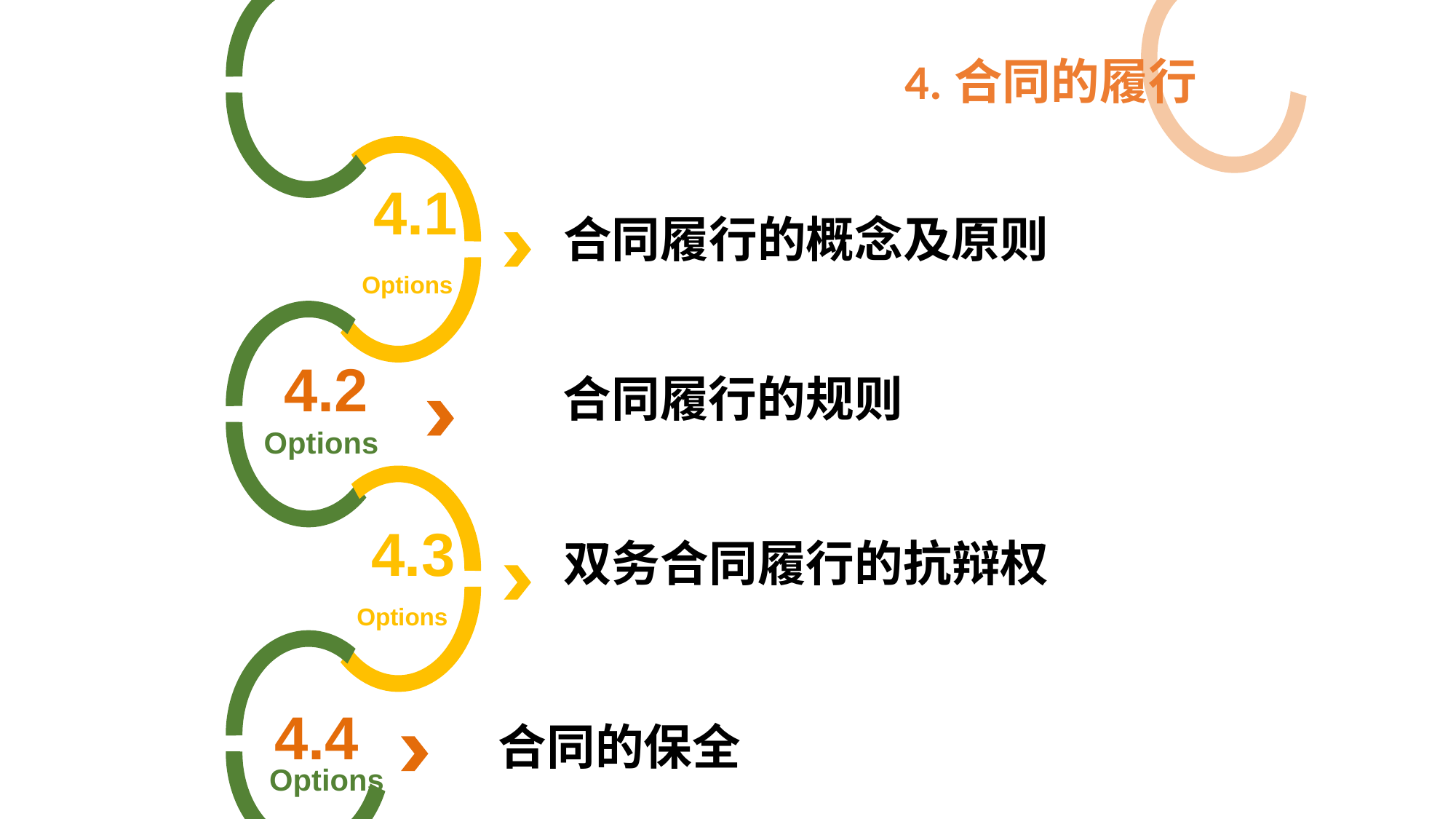

4.合同的履行
4.1
合同履行的概念及原则

Options
4.2
合同履行的规则

Options
4.3
双务合同履行的抗辩权

Options
4.4
合同的保全

Options